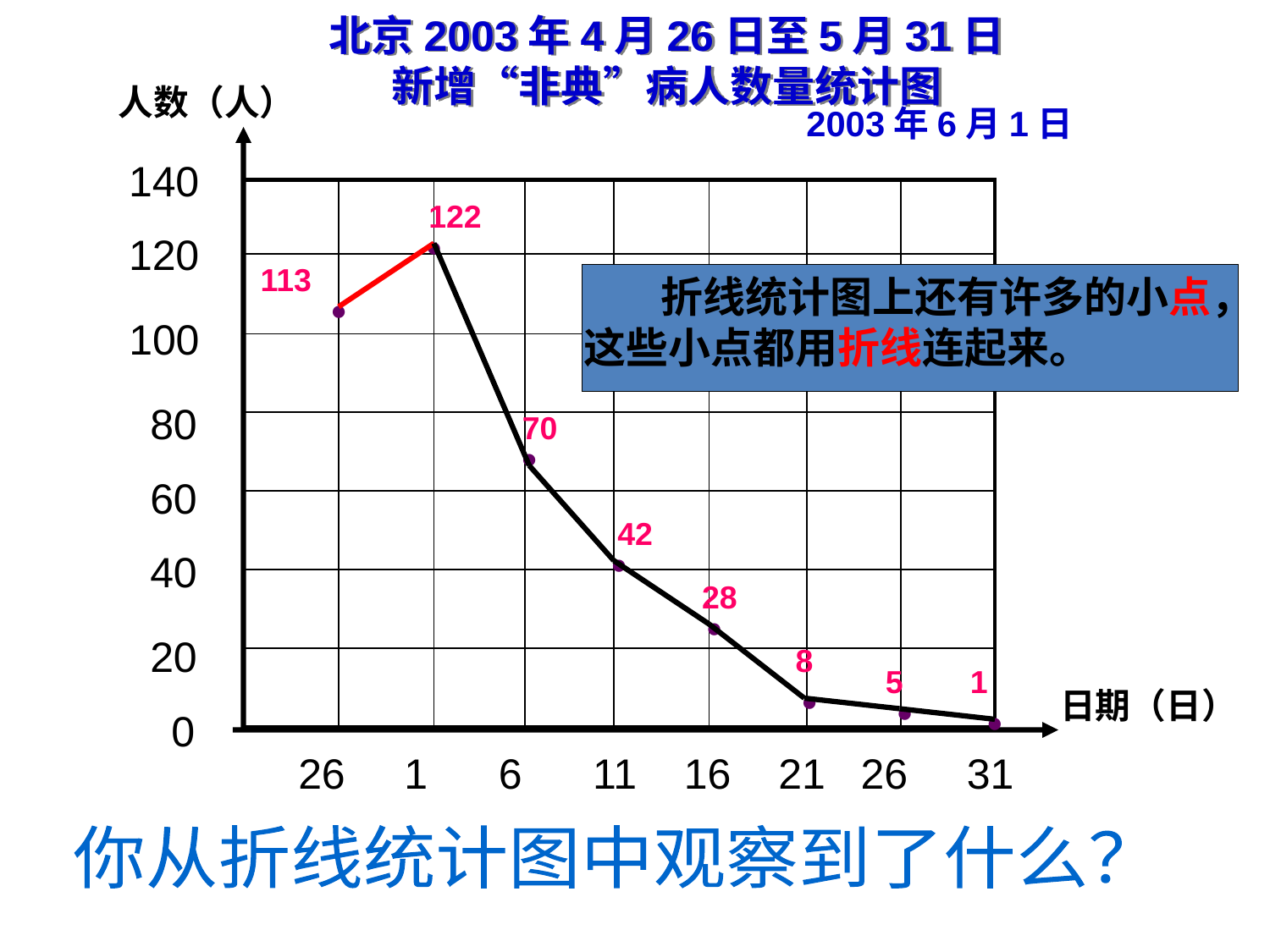

北京2003年4月26日至5月31日
新增“非典”病人数量统计图
人数（人）
2003年6月1日

140
120
100
80
60
40
0
20
|  |  |  |  |  |  |  |  |
| --- | --- | --- | --- | --- | --- | --- | --- |
|  |  |  |  |  |  |  |  |
|  |  |  |  |  |  |  |  |
|  |  |  |  |  |  |  |  |
|  |  |  |  |  |  |  |  |
|  |  |  |  |  |  |  |  |
|  |  |  |  |  |  |  |  |
122
●

113
       折线统计图上还有许多的小点，
这些小点都用折线连起来。

●
70
●

42
●

28
●

8

5
1
●
日期（日）
●

●

26     1      6      11    16    21   26     31

你从折线统计图中观察到了什么？